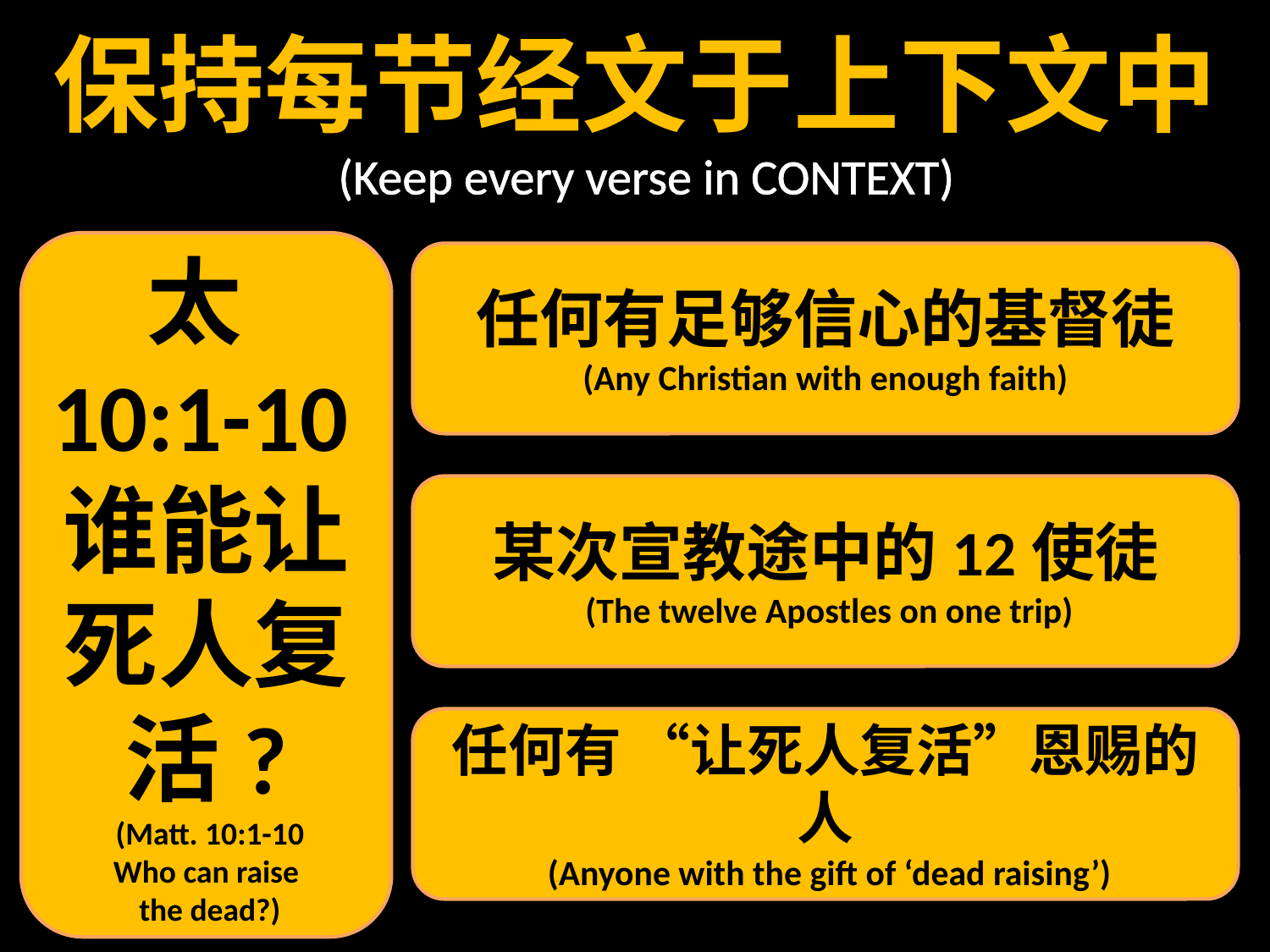

保持每节经文于上下文中
 (Keep every verse in CONTEXT)
太10:1-10谁能让死人复活?
 (Matt. 10:1-10
Who can raise
 the dead?)
任何有足够信心的基督徒
(Any Christian with enough faith)
某次宣教途中的12使徒
 (The twelve Apostles on one trip)
任何有 “让死人复活”恩赐的人
 (Anyone with the gift of ‘dead raising’)